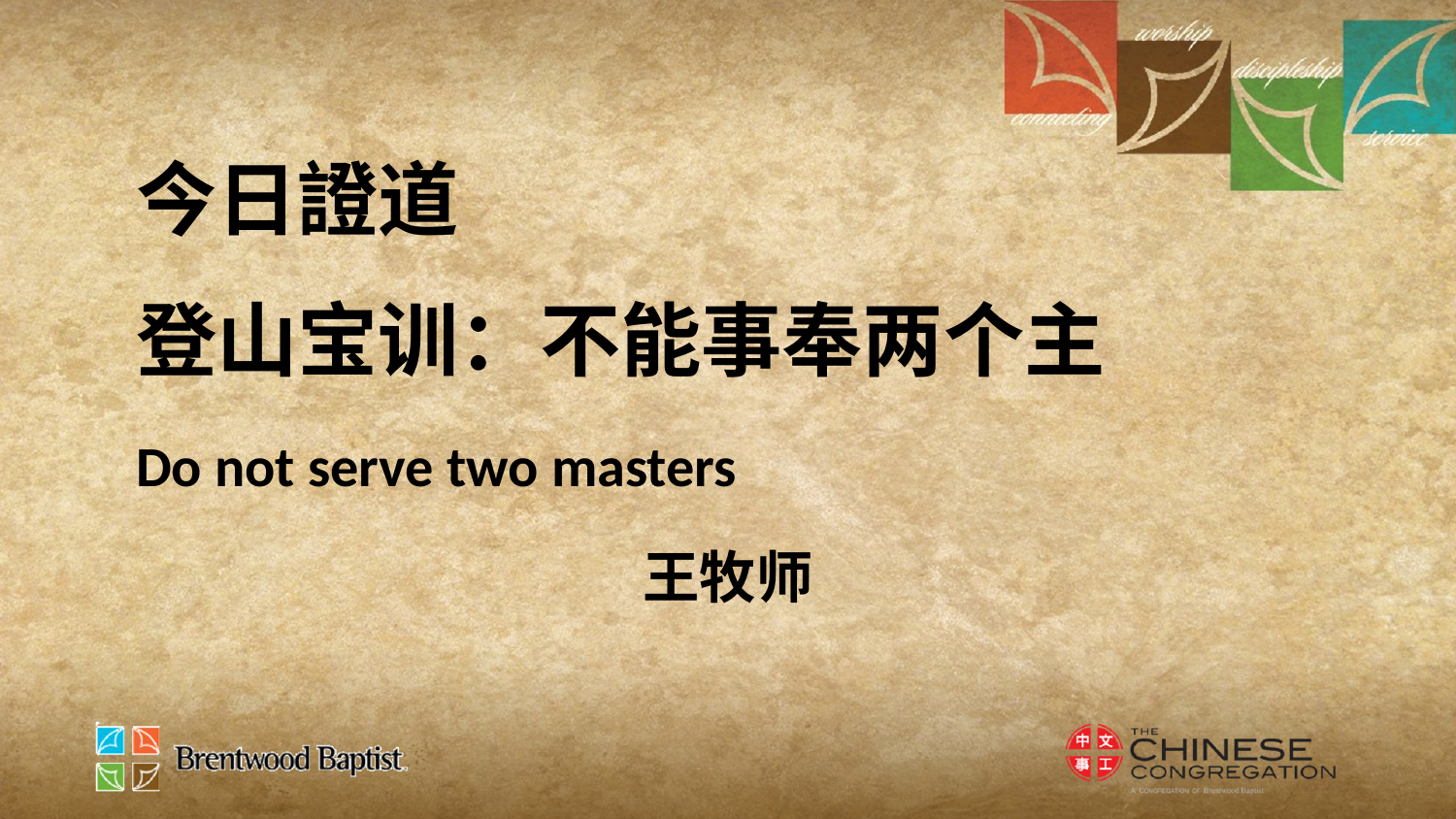

今日證道

登山宝训：不能事奉两个主

Do not serve two masters

王牧师